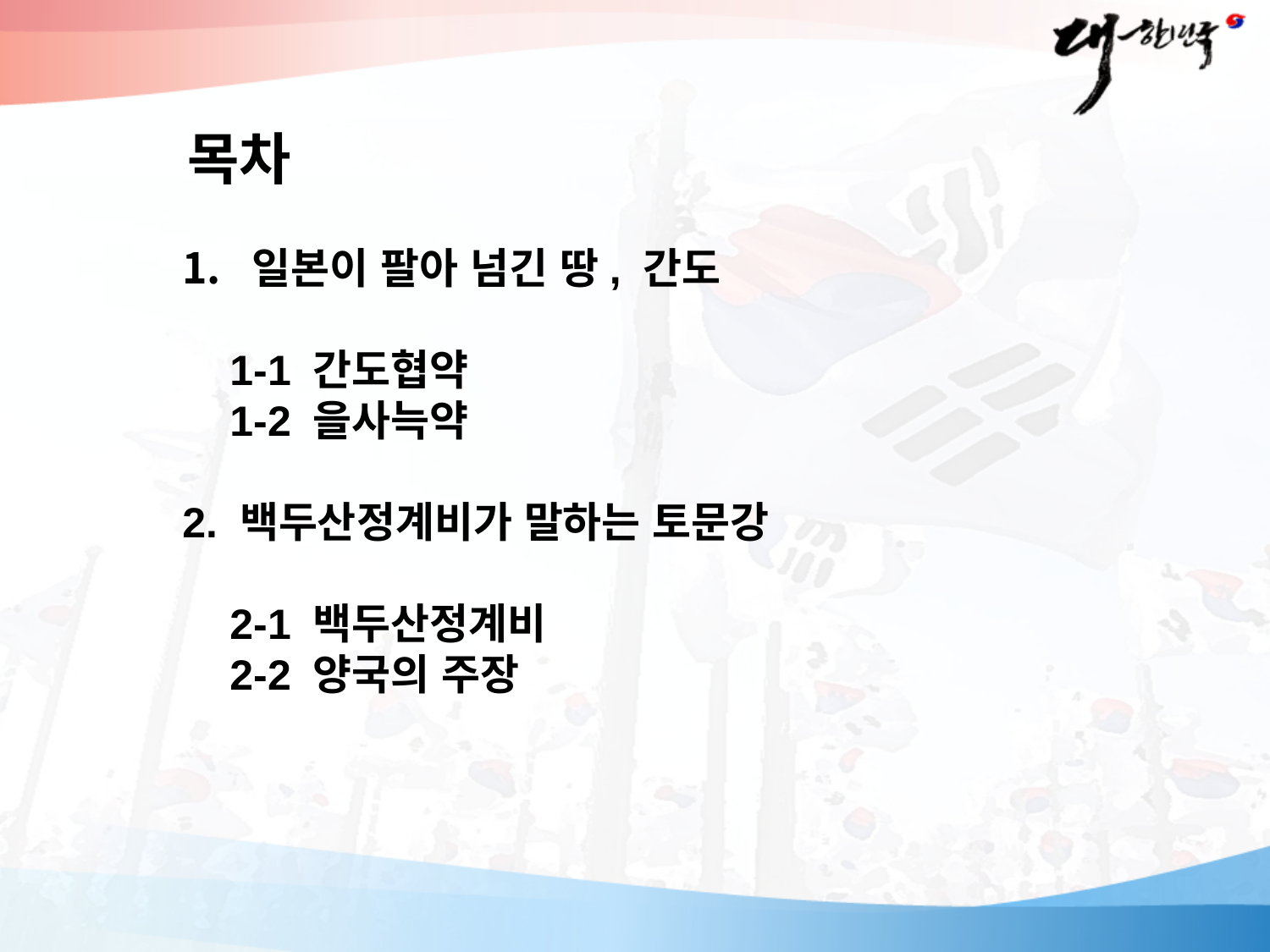

목차
 일본이 팔아 넘긴 땅, 간도

    1-1 간도협약
    1-2 을사늑약

2. 백두산정계비가 말하는 토문강

    2-1 백두산정계비
    2-2 양국의 주장